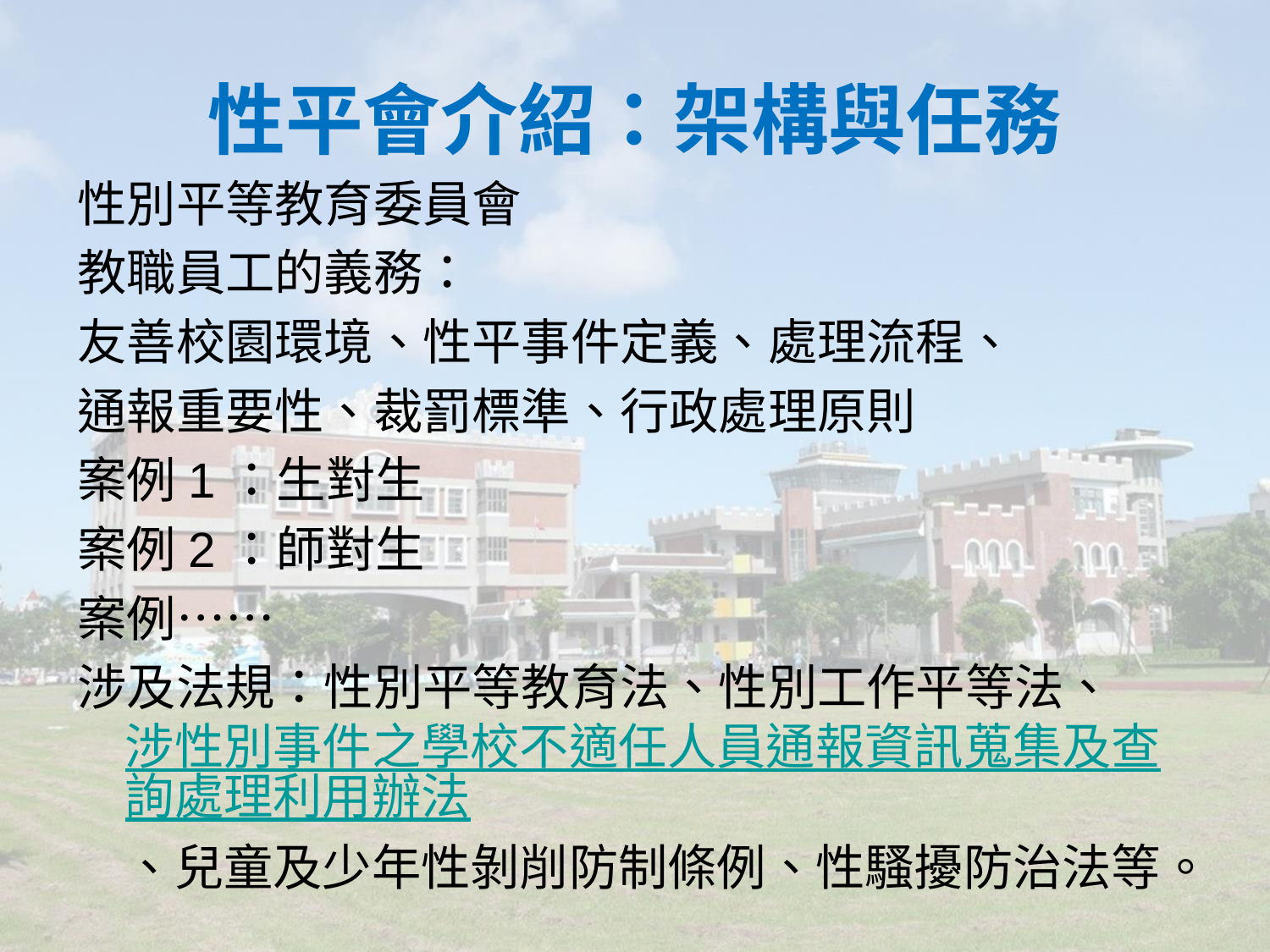

# 性平會介紹：架構與任務
性別平等教育委員會
教職員工的義務：
友善校園環境、性平事件定義、處理流程、
通報重要性、裁罰標準、行政處理原則
案例1：生對生
案例2：師對生
案例……
涉及法規：性別平等教育法、性別工作平等法、涉性別事件之學校不適任人員通報資訊蒐集及查詢處理利用辦法、兒童及少年性剝削防制條例、性騷擾防治法等。